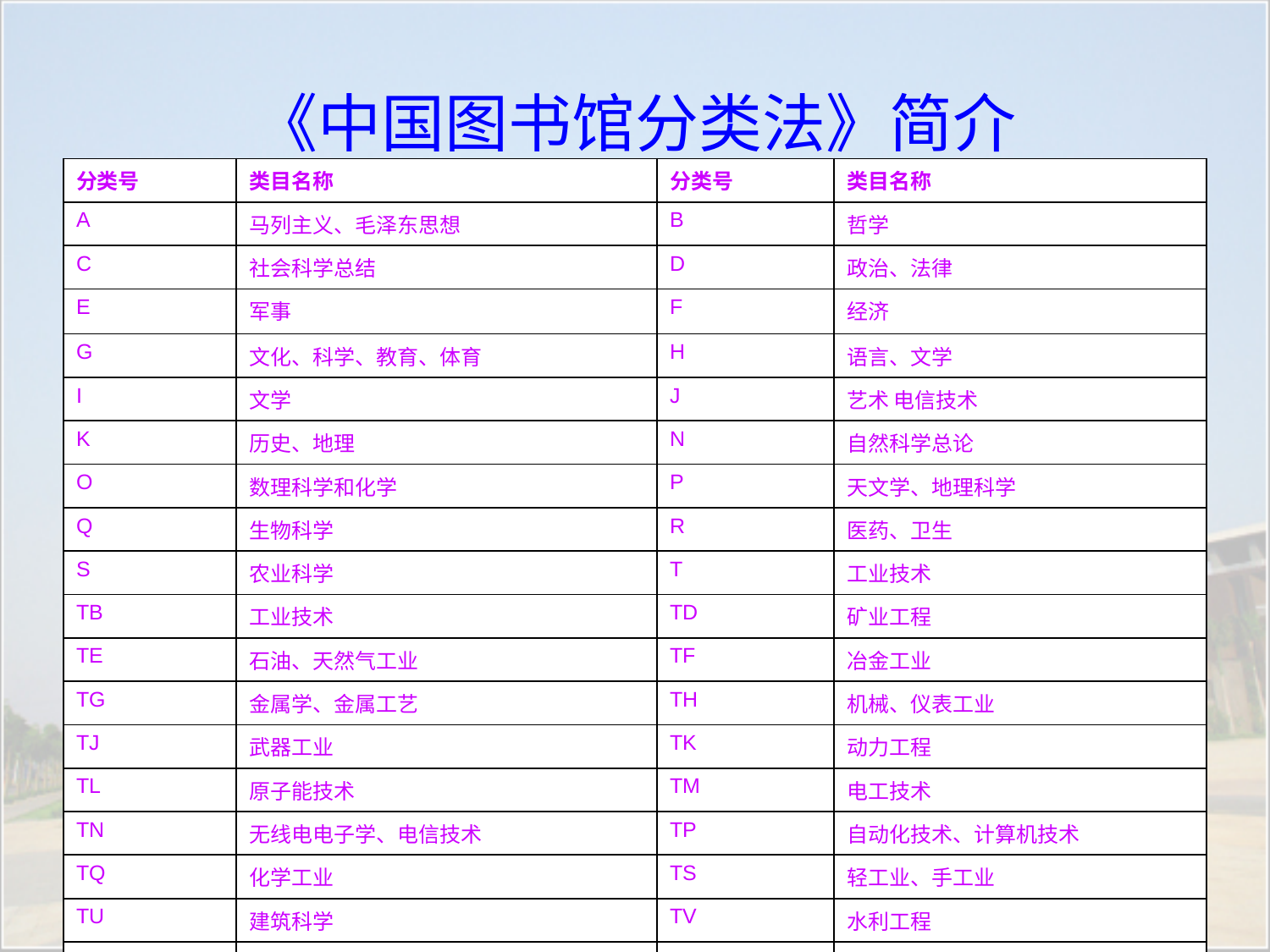

# 《中国图书馆分类法》简介
| 分类号 | 类目名称 | 分类号 | 类目名称 |
| --- | --- | --- | --- |
| A | 马列主义、毛泽东思想 | B | 哲学 |
| C | 社会科学总结 | D | 政治、法律 |
| E | 军事 | F | 经济 |
| G | 文化、科学、教育、体育 | H | 语言、文学 |
| I | 文学 | J | 艺术 电信技术 |
| K | 历史、地理 | N | 自然科学总论 |
| O | 数理科学和化学 | P | 天文学、地理科学 |
| Q | 生物科学 | R | 医药、卫生 |
| S | 农业科学 | T | 工业技术 |
| TB | 工业技术 | TD | 矿业工程 |
| TE | 石油、天然气工业 | TF | 冶金工业 |
| TG | 金属学、金属工艺 | TH | 机械、仪表工业 |
| TJ | 武器工业 | TK | 动力工程 |
| TL | 原子能技术 | TM | 电工技术 |
| TN | 无线电电子学、电信技术 | TP | 自动化技术、计算机技术 |
| TQ | 化学工业 | TS | 轻工业、手工业 |
| TU | 建筑科学 | TV | 水利工程 |
| U | 交通运输 | V | 航空航天 |
| X | 环境科学、劳动保护科学 | Z | 综合性图书 |
2019-8-27
图书馆资源与服务导引
14